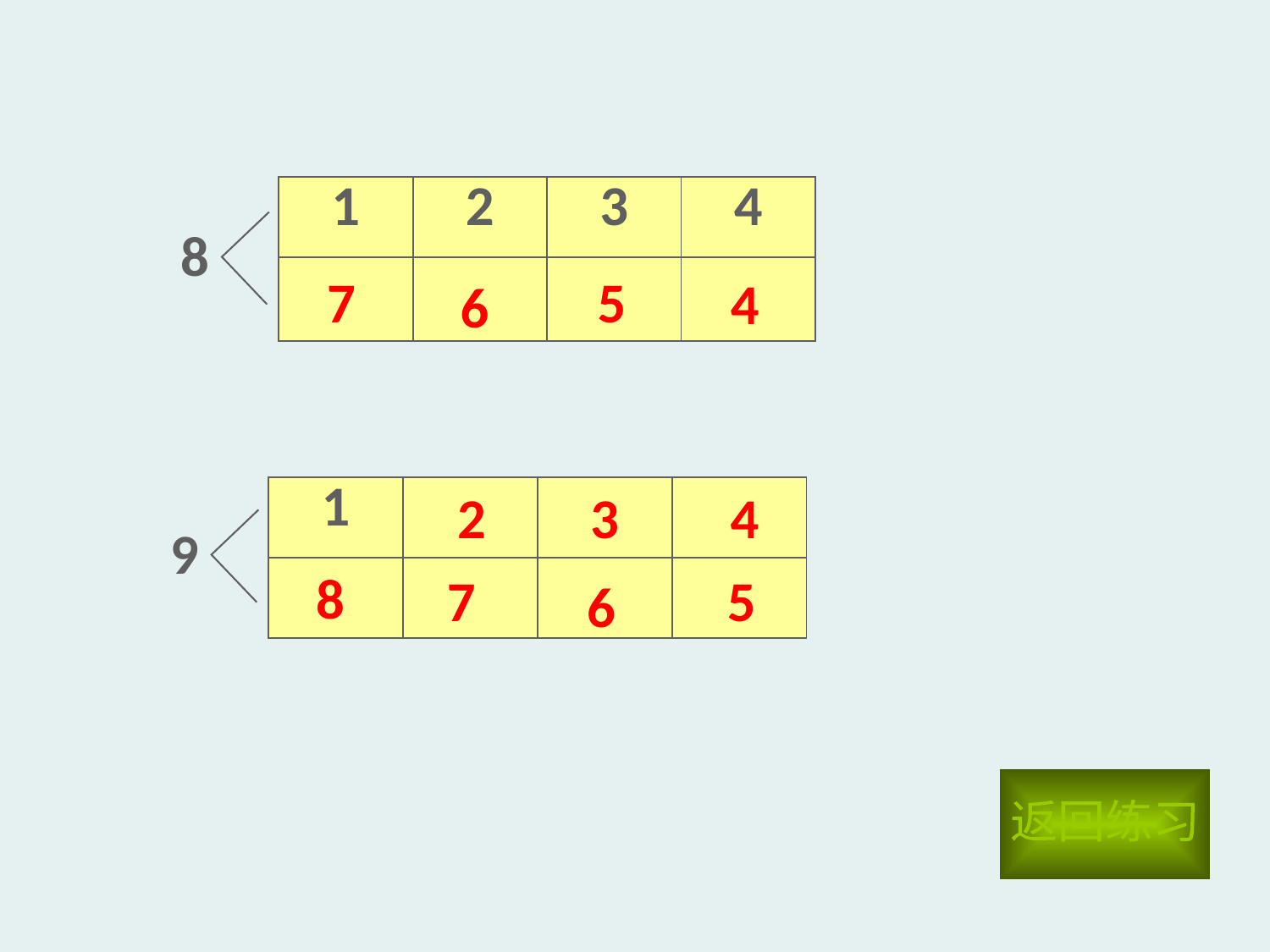

| 1 | 2 | 3 | 4 |
| --- | --- | --- | --- |
|  |  |  |  |
8

7
5
4
6
2
3
4
| 1 |  |  |  |
| --- | --- | --- | --- |
|  |  |  |  |
9

8
7
5
6

返回练习